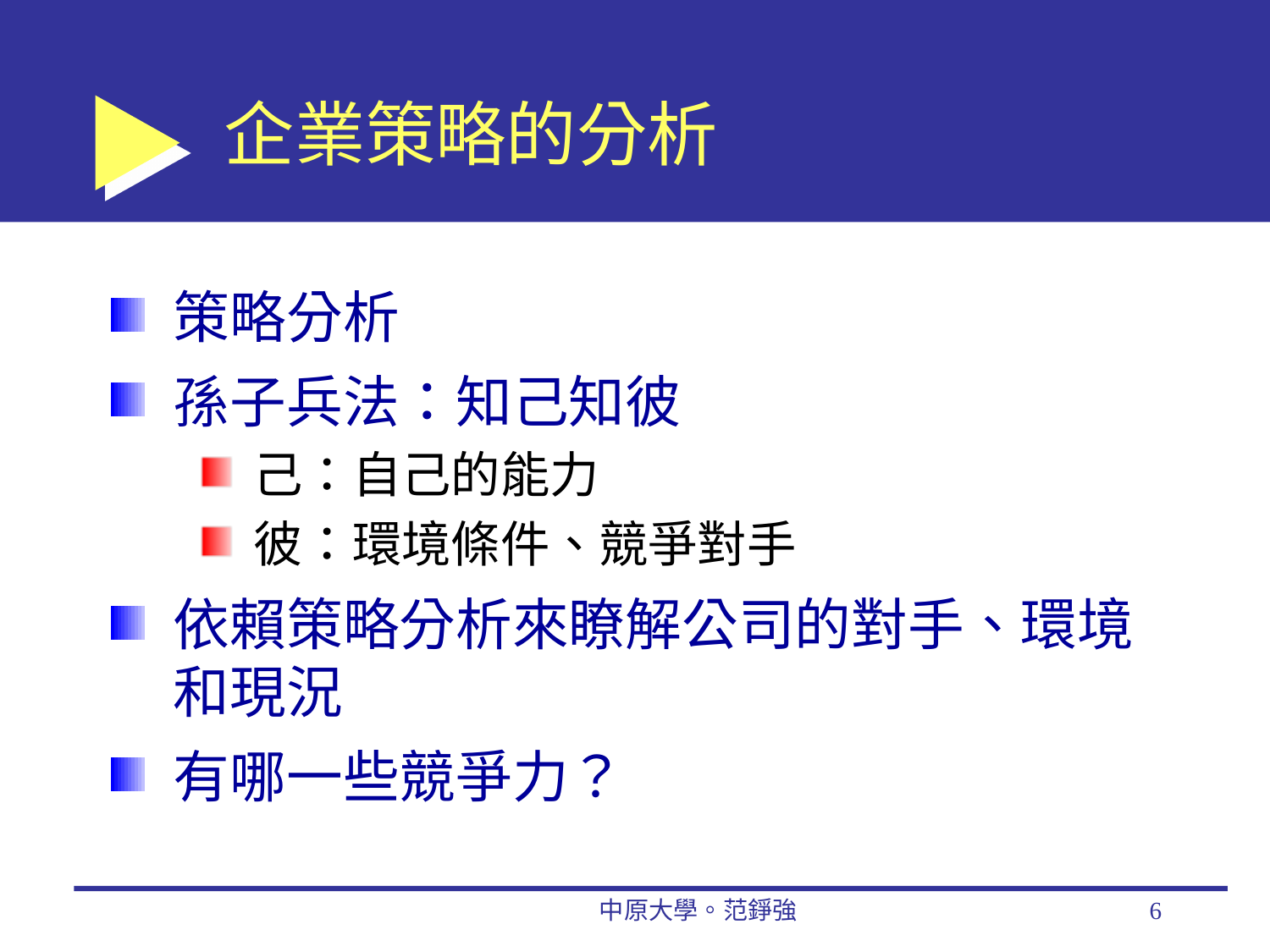

# 企業策略的分析
策略分析
孫子兵法：知己知彼
己：自己的能力
彼：環境條件、競爭對手
依賴策略分析來瞭解公司的對手、環境和現況
有哪一些競爭力？
中原大學。范錚強
6